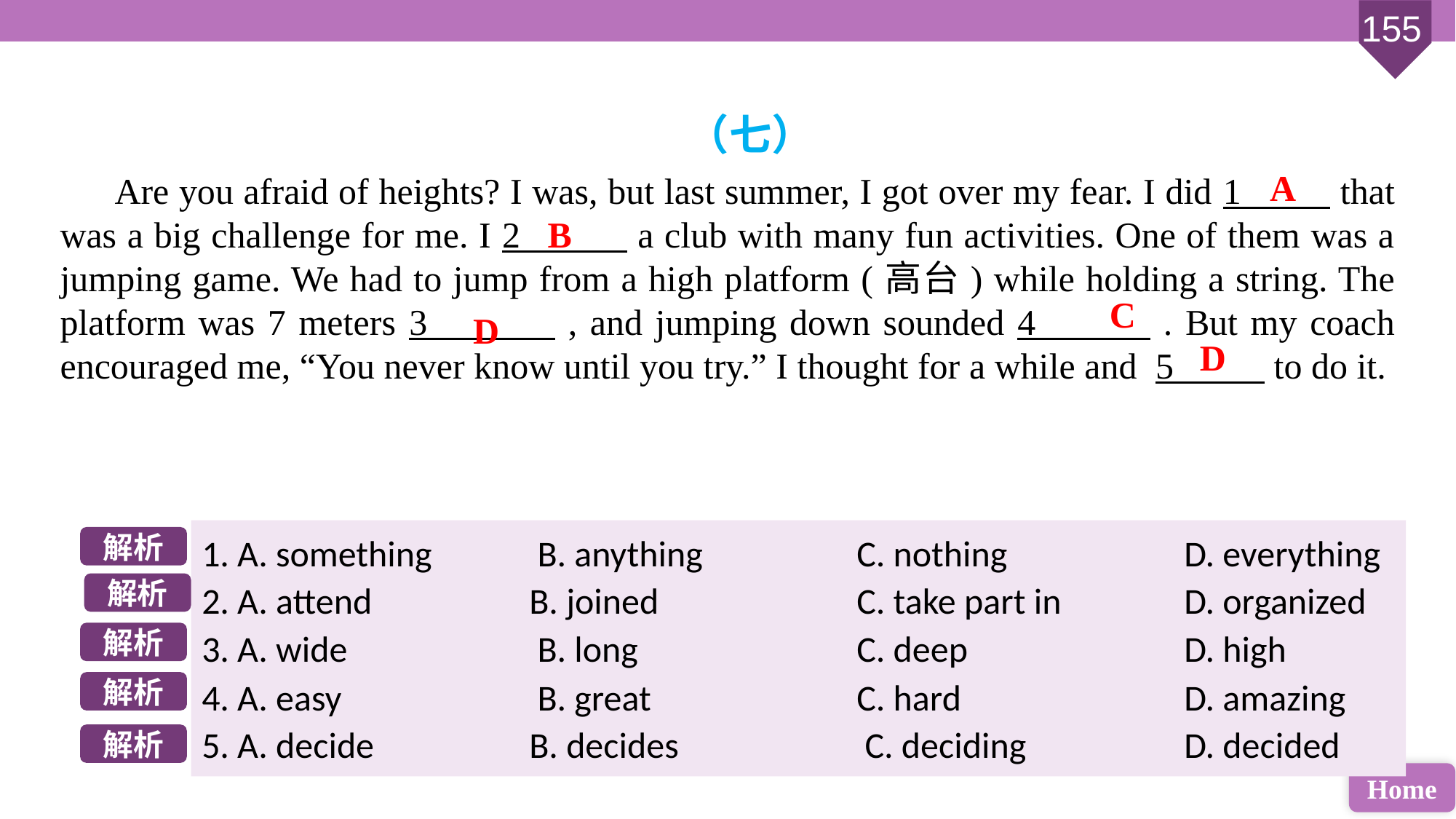

（七）
Are you afraid of heights? I was, but last summer, I got over my fear. I did 1          that was a big challenge for me. I 2           a club with many fun activities. One of them was a jumping game. We had to jump from a high platform (高台) while holding a string. The platform was 7 meters 3           , and jumping down sounded 4          . But my coach encouraged me, “You never know until you try.” I thought for a while and  5           to do it.
A
B
C
D
D
1. A. something	 B. anything 		C. nothing 		D. everything
2. A. attend 		B. joined 		C. take part in 		D. organized
3. A. wide		 B. long 		C. deep 		D. high
4. A. easy		 B. great 		C. hard 		D. amazing
5. A. decide 		B. decides		 C. deciding 		D. decided
解析
解析
解析
解析
解析